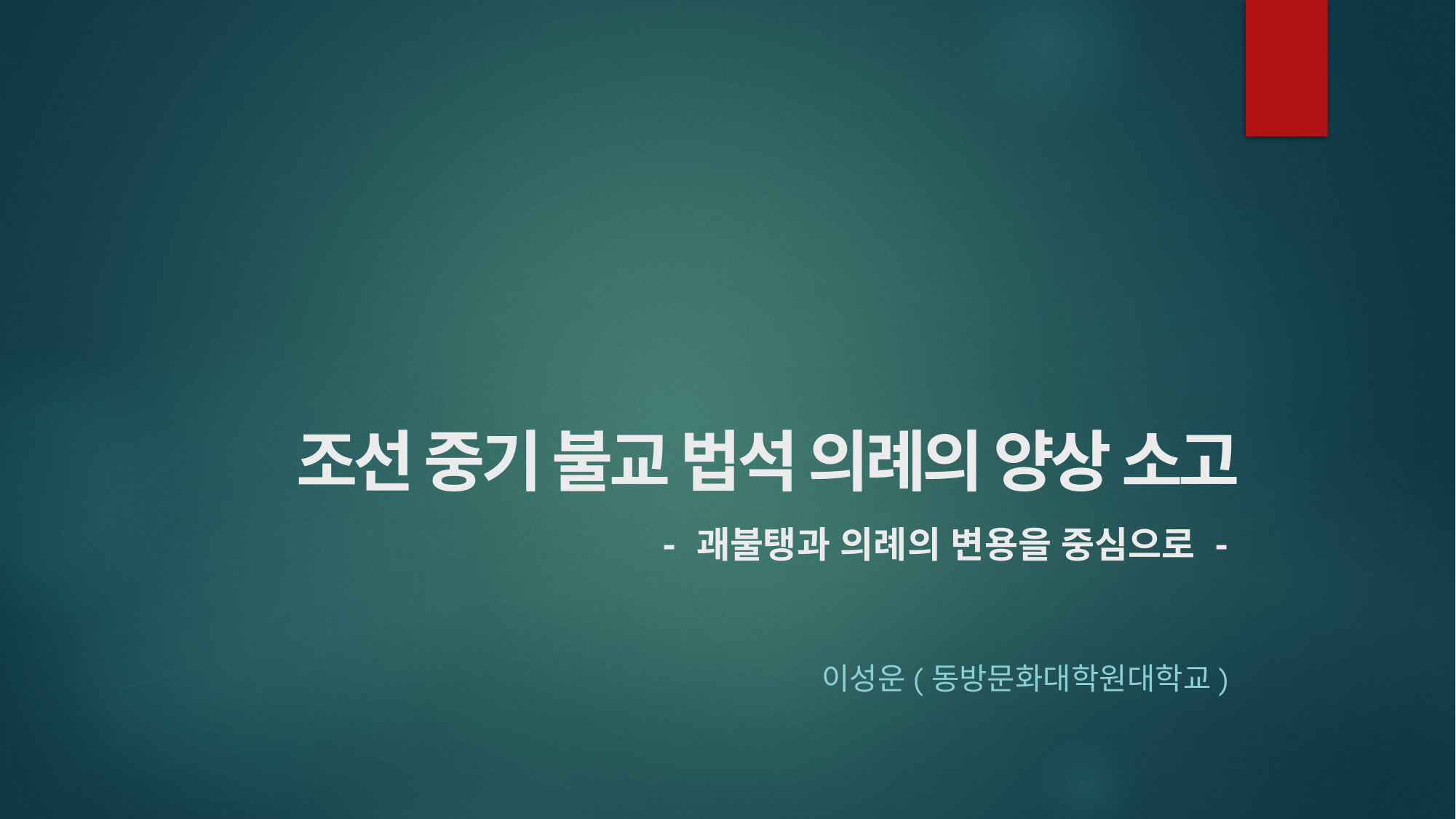

# 조선 중기 불교 법석 의례의 양상 소고 - 괘불탱과 의례의 변용을 중심으로 -

이성운(동방문화대학원대학교)